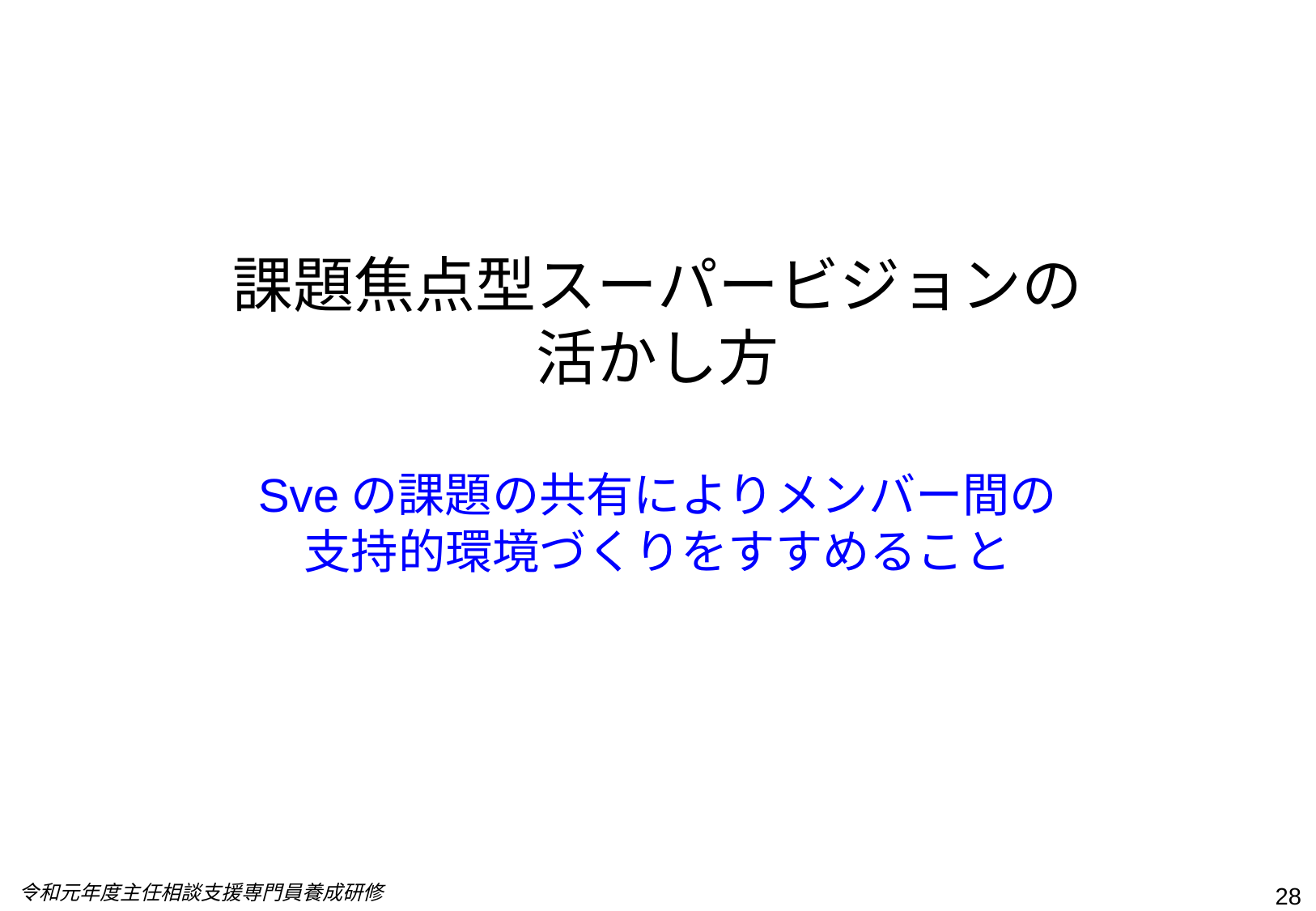

課題焦点型スーパービジョンの
活かし方
Sveの課題の共有によりメンバー間の
支持的環境づくりをすすめること
令和元年度主任相談支援専門員養成研修
28